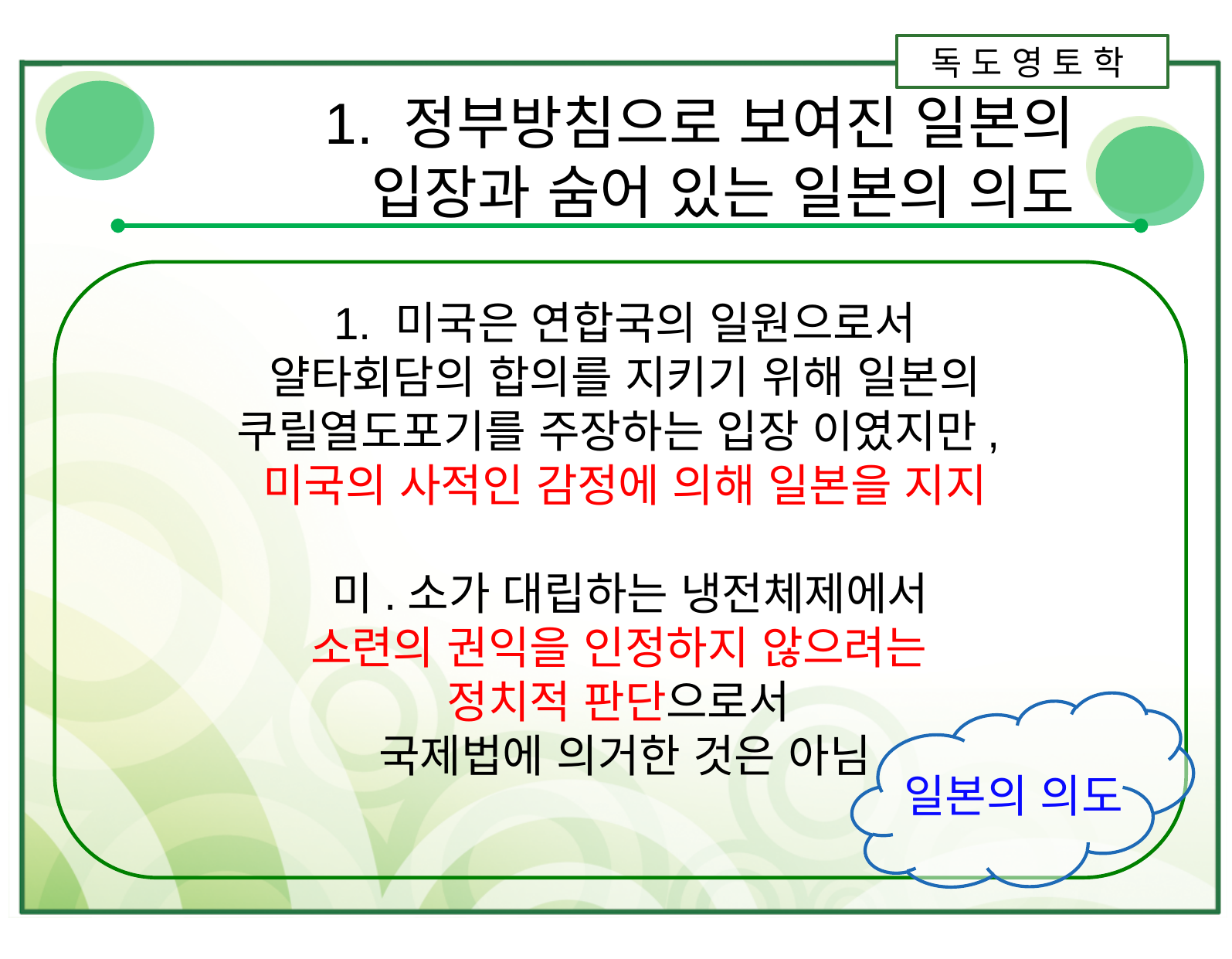

독 도 영 토 학

1. 정부방침으로 보여진 일본의 입장과 숨어 있는 일본의 의도

1. 미국은 연합국의 일원으로서 얄타회담의 합의를 지키기 위해 일본의 쿠릴열도포기를 주장하는 입장 이였지만,
미국의 사적인 감정에 의해 일본을 지지

 미.소가 대립하는 냉전체제에서
소련의 권익을 인정하지 않으려는
정치적 판단으로서
국제법에 의거한 것은 아님

일본의 의도